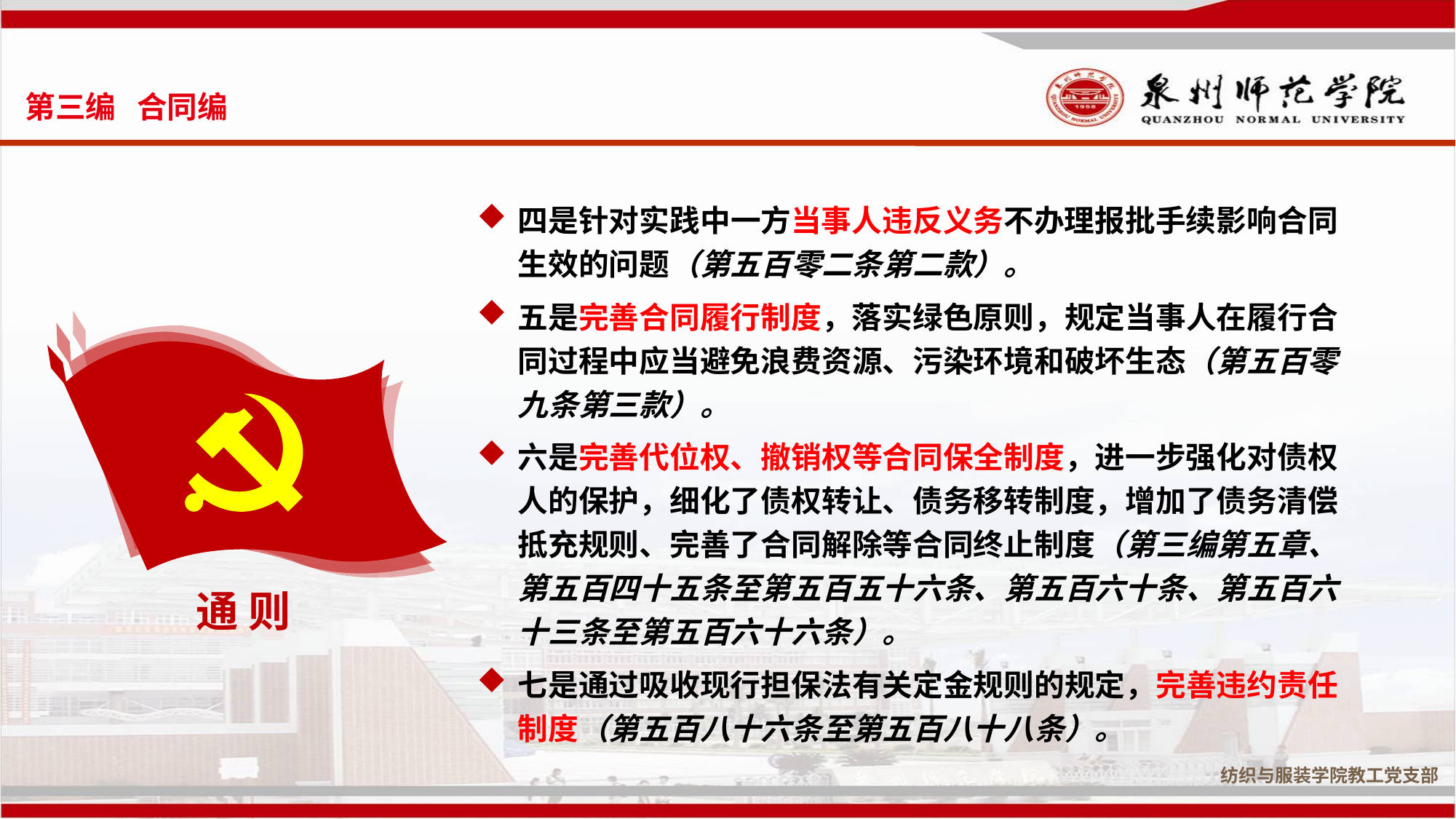

第三编   合同编
四是针对实践中一方当事人违反义务不办理报批手续影响合同生效的问题（第五百零二条第二款）。
五是完善合同履行制度，落实绿色原则，规定当事人在履行合同过程中应当避免浪费资源、污染环境和破坏生态（第五百零九条第三款）。
六是完善代位权、撤销权等合同保全制度，进一步强化对债权人的保护，细化了债权转让、债务移转制度，增加了债务清偿抵充规则、完善了合同解除等合同终止制度（第三编第五章、第五百四十五条至第五百五十六条、第五百六十条、第五百六十三条至第五百六十六条）。
七是通过吸收现行担保法有关定金规则的规定，完善违约责任制度（第五百八十六条至第五百八十八条）。

通 则
纺织与服装学院教工党支部